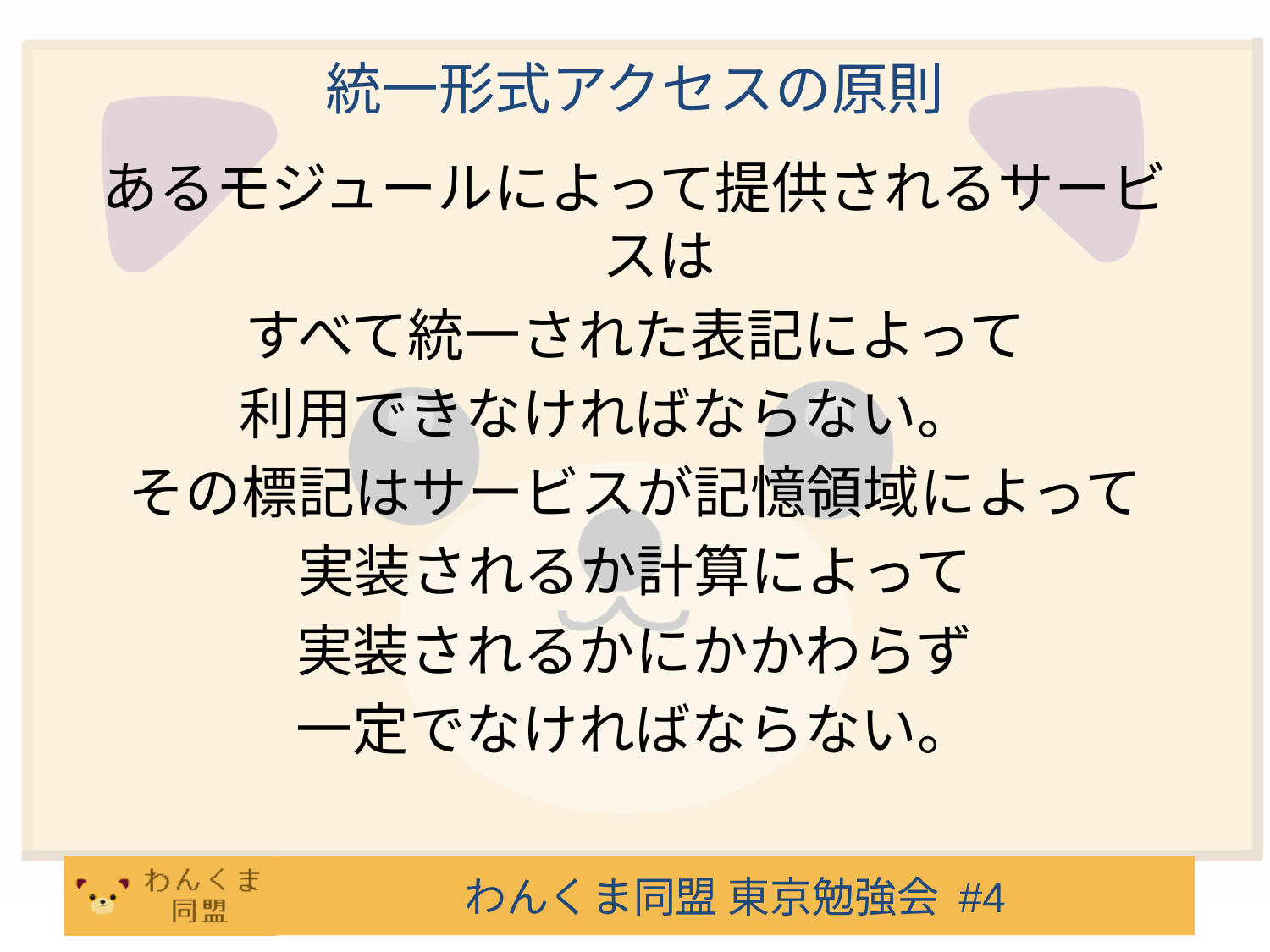

# 統一形式アクセスの原則
あるモジュールによって提供されるサービスは
すべて統一された表記によって
利用できなければならない。
その標記はサービスが記憶領域によって
実装されるか計算によって
実装されるかにかかわらず
一定でなければならない。